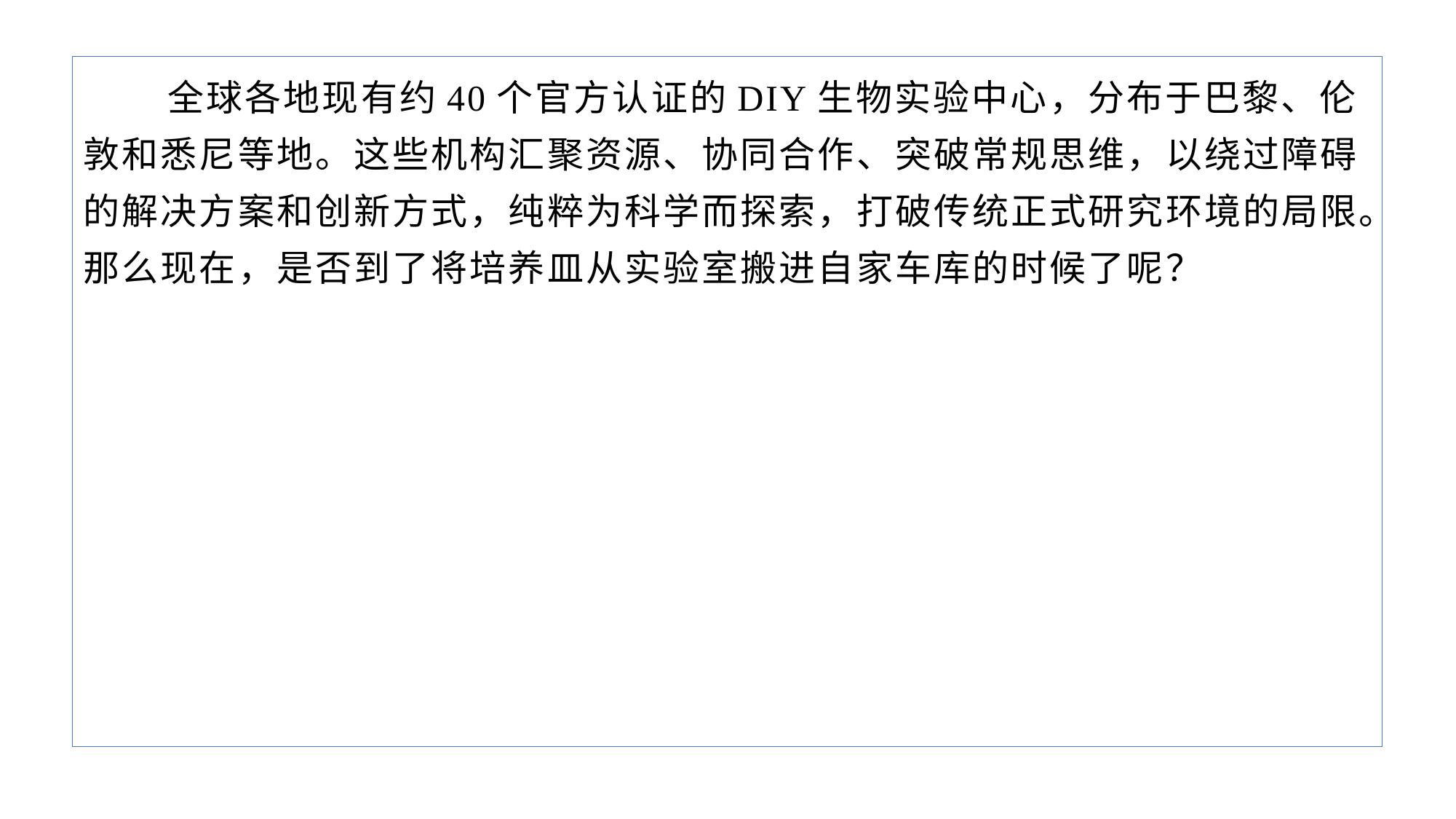

全球各地现有约40个官方认证的DIY生物实验中心，分布于巴黎、伦敦和悉尼等地。这些机构汇聚资源、协同合作、突破常规思维，以绕过障碍的解决方案和创新方式，纯粹为科学而探索，打破传统正式研究环境的局限。那么现在，是否到了将培养皿从实验室搬进自家车库的时候了呢？